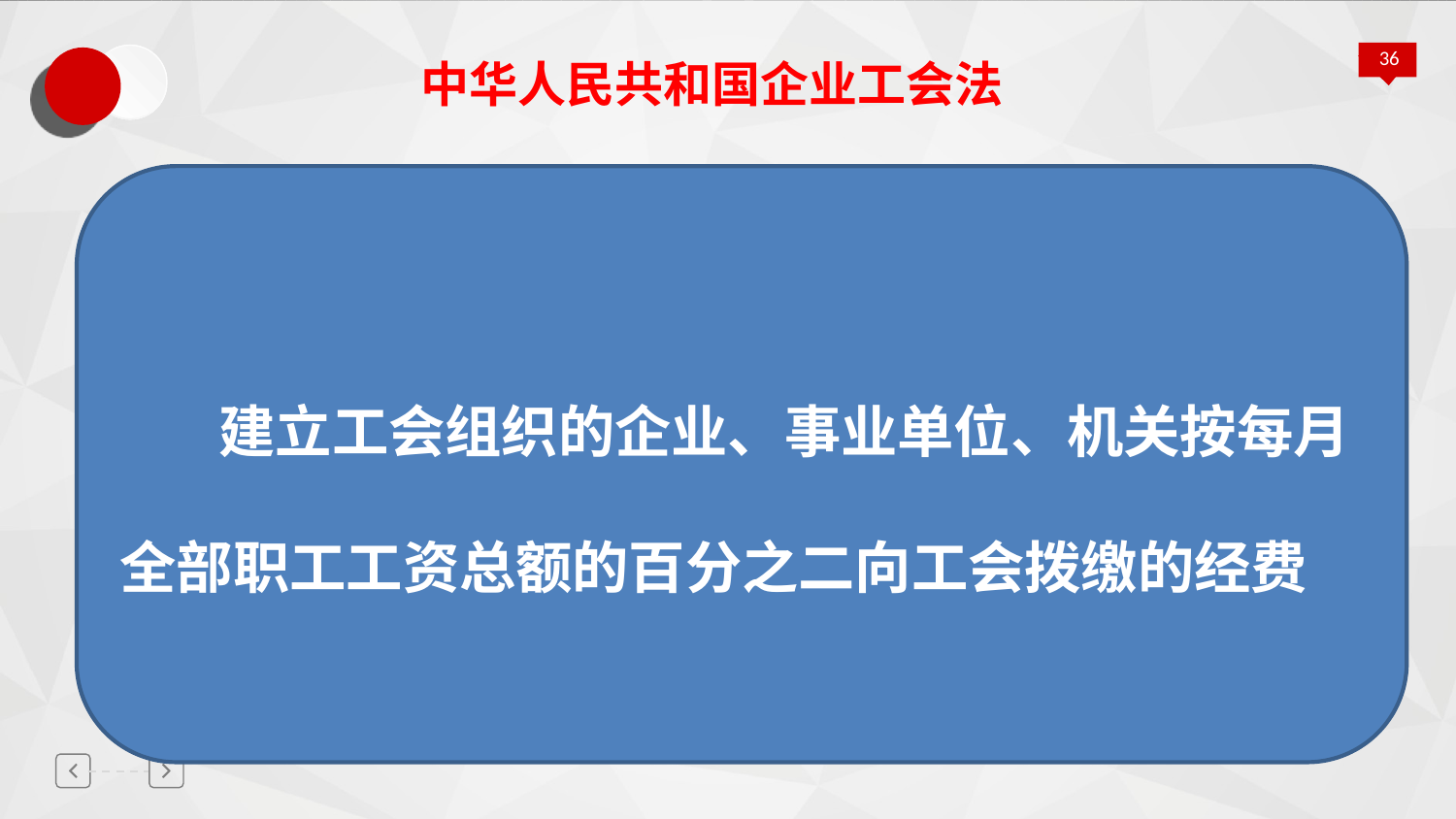

# 中华人民共和国企业工会法
        建立工会组织的企业、事业单位、机关按每月全部职工工资总额的百分之二向工会拨缴的经费